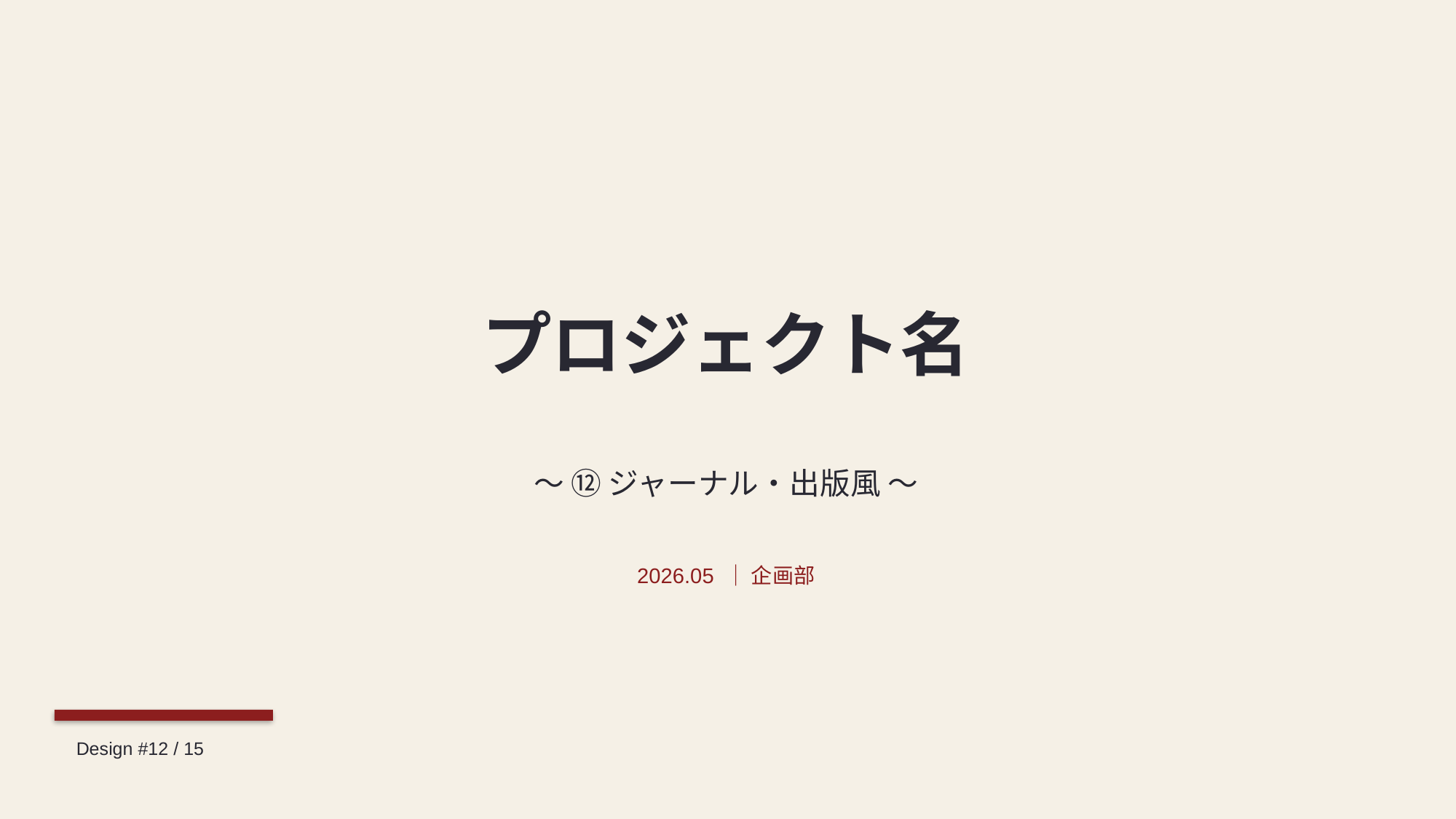

プロジェクト名
〜 ⑫ ジャーナル・出版風 〜
2026.05 ｜ 企画部

Design #12 / 15